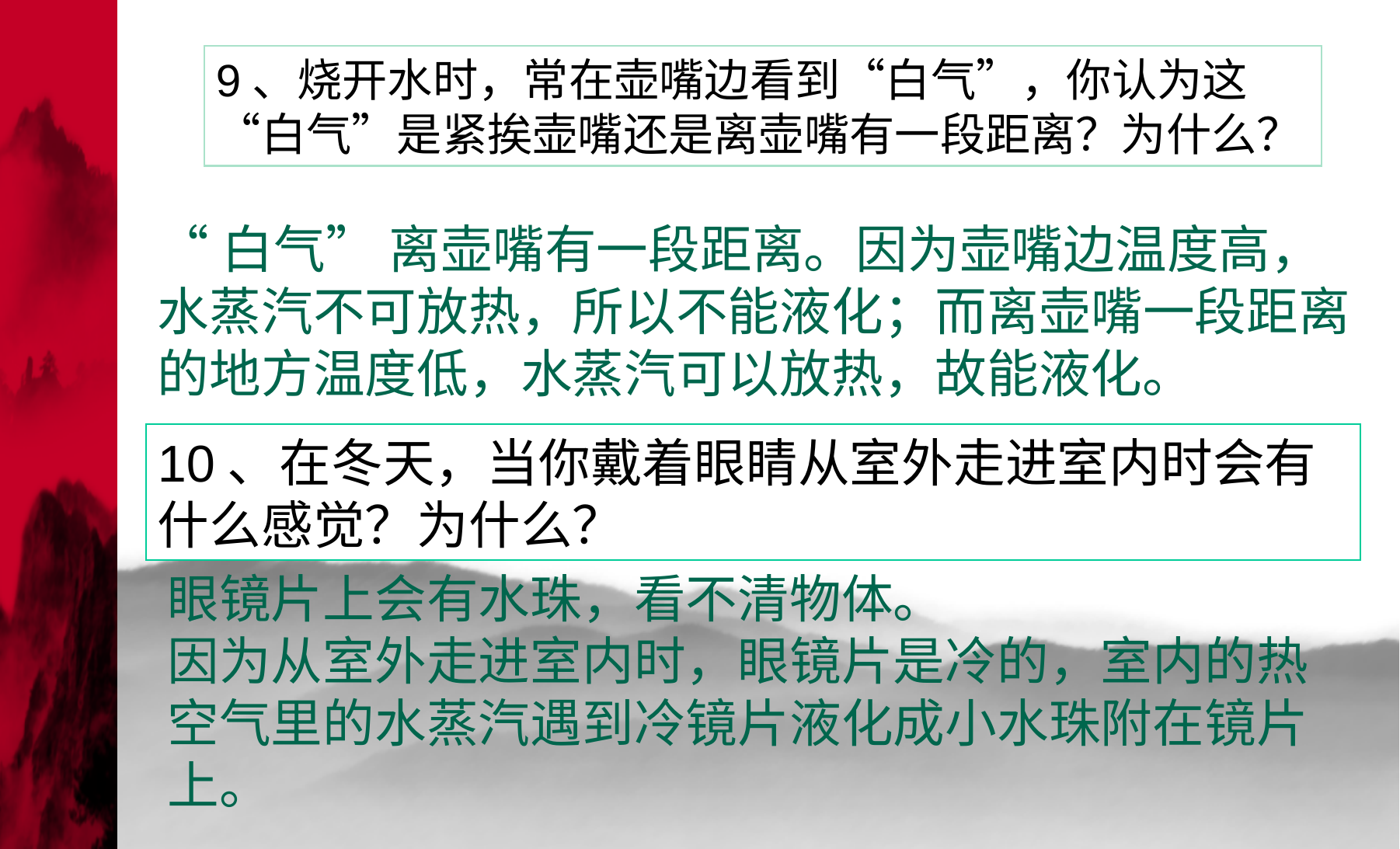

9、烧开水时，常在壶嘴边看到“白气”，你认为这“白气”是紧挨壶嘴还是离壶嘴有一段距离？为什么？
“白气” 离壶嘴有一段距离。因为壶嘴边温度高，水蒸汽不可放热，所以不能液化；而离壶嘴一段距离的地方温度低，水蒸汽可以放热，故能液化。
10、在冬天，当你戴着眼睛从室外走进室内时会有什么感觉？为什么？
眼镜片上会有水珠，看不清物体。
因为从室外走进室内时，眼镜片是冷的，室内的热空气里的水蒸汽遇到冷镜片液化成小水珠附在镜片上。